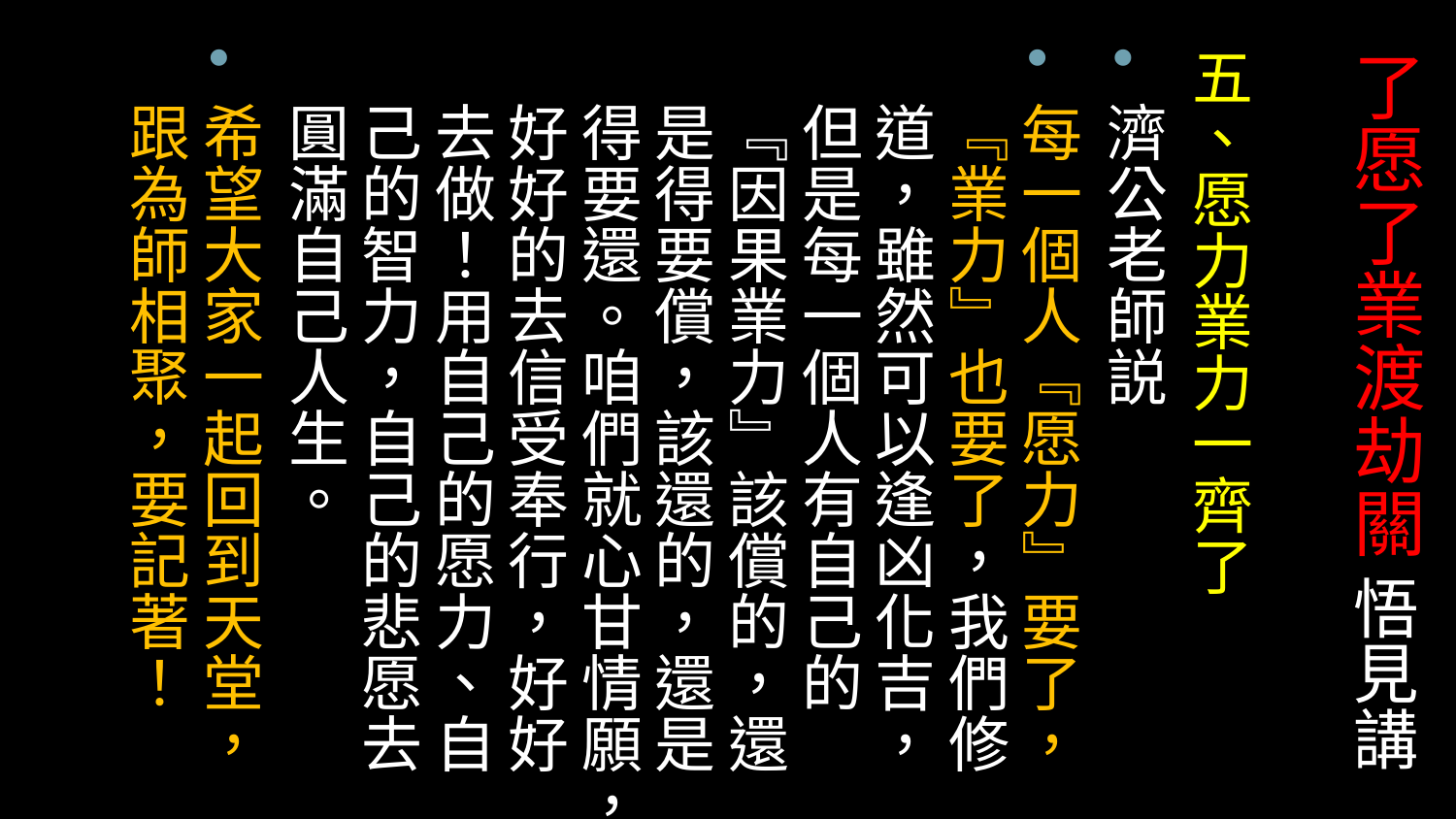

五、愿力業力一齊了
濟公老師説
每一個人『愿力』要了，『業力』也要了，我們修道，雖然可以逢凶化吉，但是每一個人有自己的『因果業力』該償的，還是得要償，該還的，還是得要還。咱們就心甘情願，好好的去信受奉行，好好去做！用自己的愿力、自己的智力，自己的悲愿去圓滿自己人生。
希望大家一起回到天堂，跟為師相聚，要記著！

# 了愿了業渡劫關 悟見講